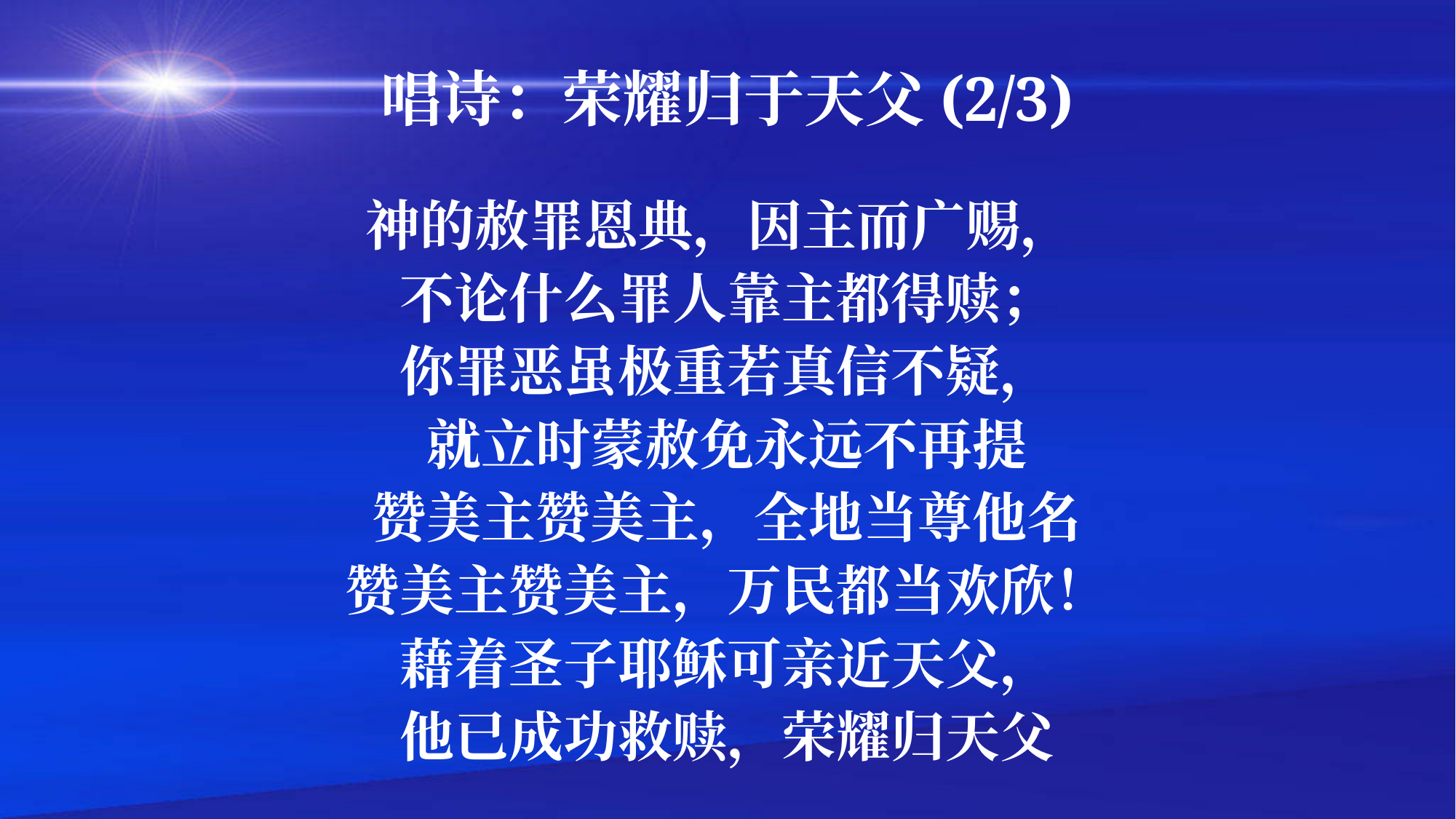

# 唱诗：荣耀归于天父(2/3)
神的赦罪恩典，因主而广赐，
不论什么罪人靠主都得赎；
你罪恶虽极重若真信不疑，
就立时蒙赦免永远不再提
赞美主赞美主，全地当尊他名
赞美主赞美主，万民都当欢欣！
藉着圣子耶稣可亲近天父，
他已成功救赎，荣耀归天父